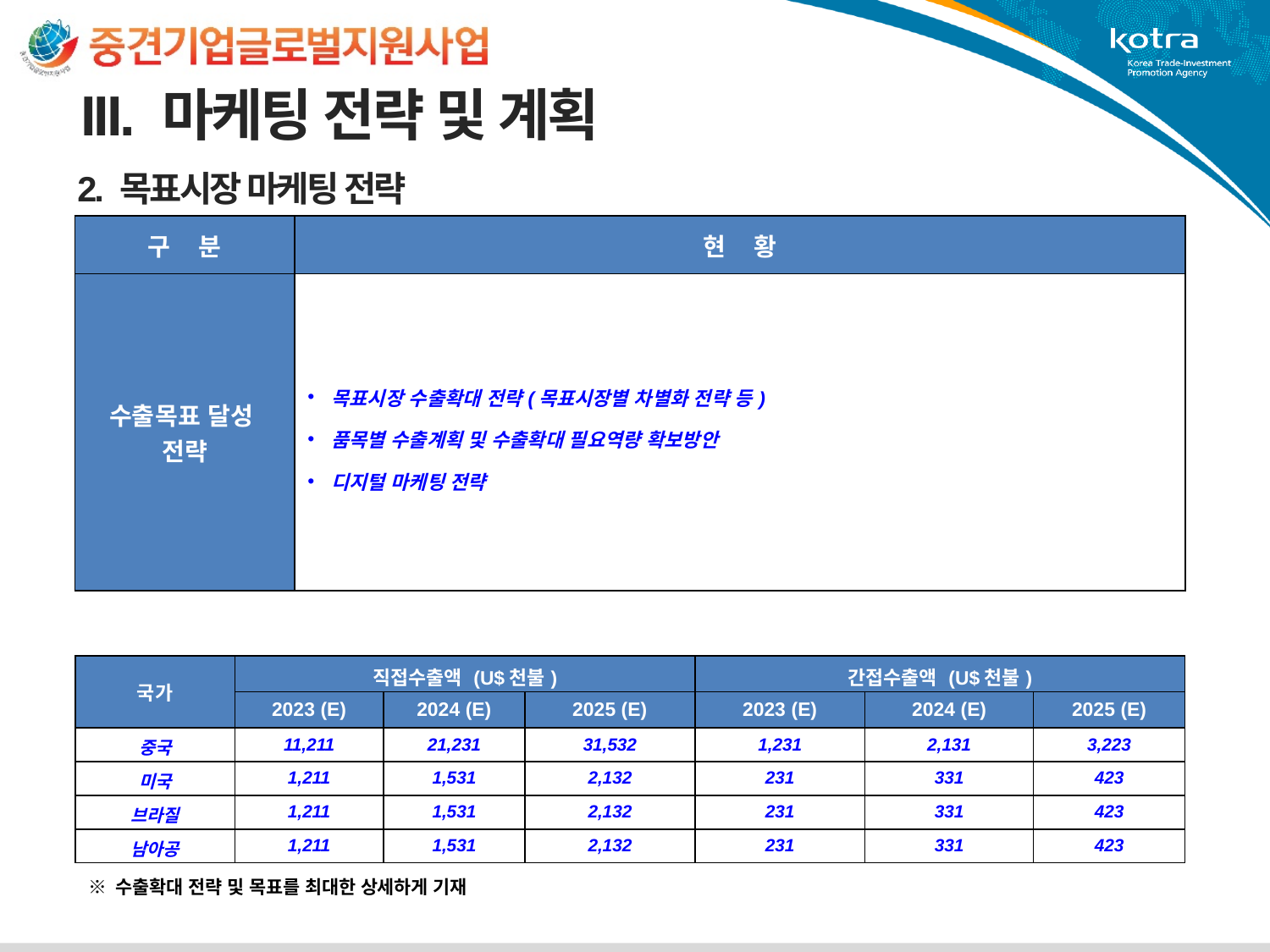

III. 마케팅 전략 및 계획
2. 목표시장 마케팅 전략
| 구 분 | 현 황 |
| --- | --- |
| 수출목표 달성 전략 | 목표시장 수출확대 전략(목표시장별 차별화 전략 등) 품목별 수출계획 및 수출확대 필요역량 확보방안 디지털 마케팅 전략 |
| 국가 | 직접수출액 (U$천불) |  |  | 간접수출액 (U$천불) |  |  |
| --- | --- | --- | --- | --- | --- | --- |
|  | 2023 (E) | 2024 (E) | 2025 (E) | 2023 (E) | 2024 (E) | 2025 (E) |
| 중국 | 11,211 | 21,231 | 31,532 | 1,231 | 2,131 | 3,223 |
| 미국 | 1,211 | 1,531 | 2,132 | 231 | 331 | 423 |
| 브라질 | 1,211 | 1,531 | 2,132 | 231 | 331 | 423 |
| 남아공 | 1,211 | 1,531 | 2,132 | 231 | 331 | 423 |
※ 수출확대 전략 및 목표를 최대한 상세하게 기재